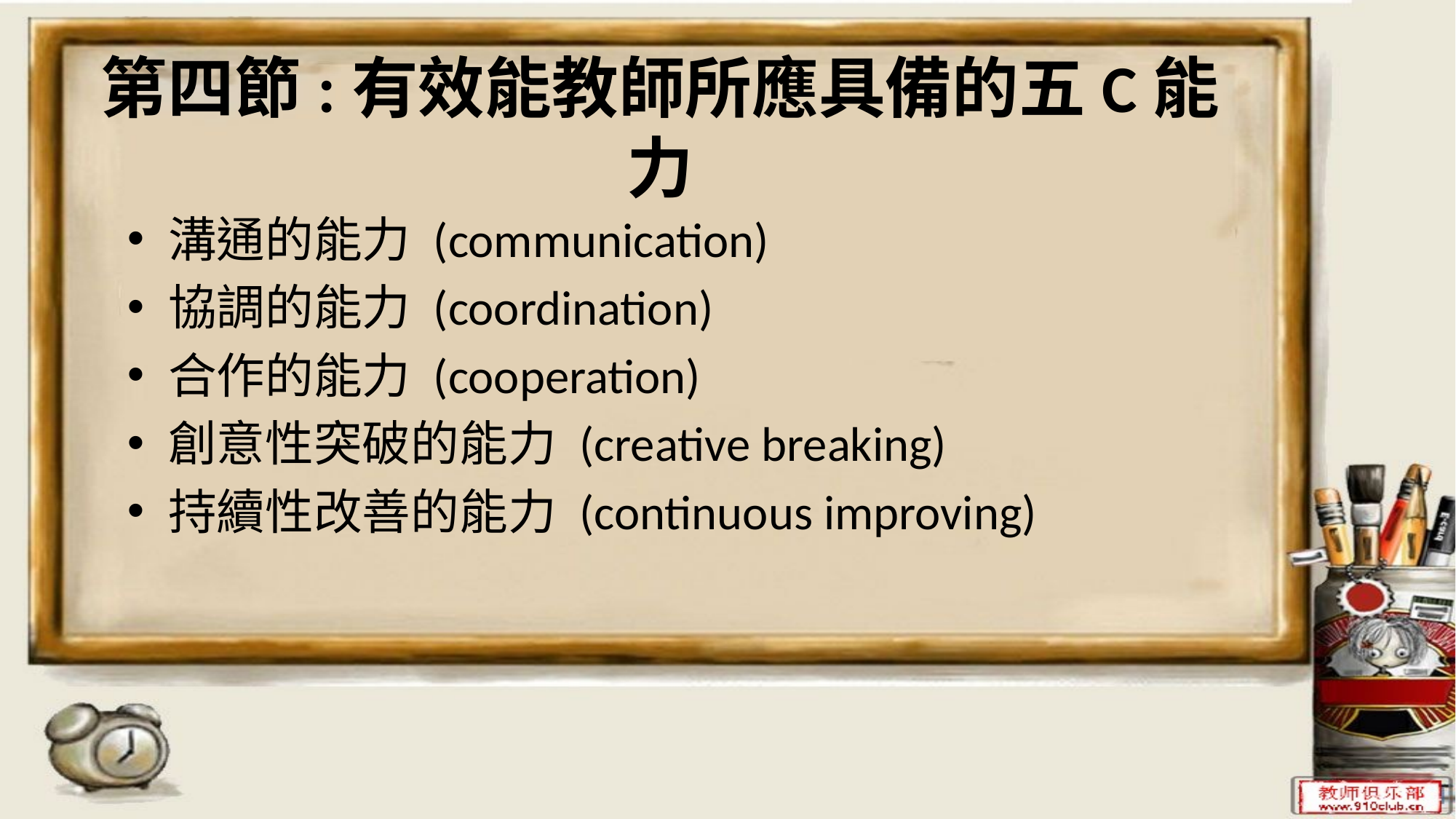

# 第四節:有效能教師所應具備的五C能力
溝通的能力 (communication)
協調的能力 (coordination)
合作的能力 (cooperation)
創意性突破的能力 (creative breaking)
持續性改善的能力 (continuous improving)